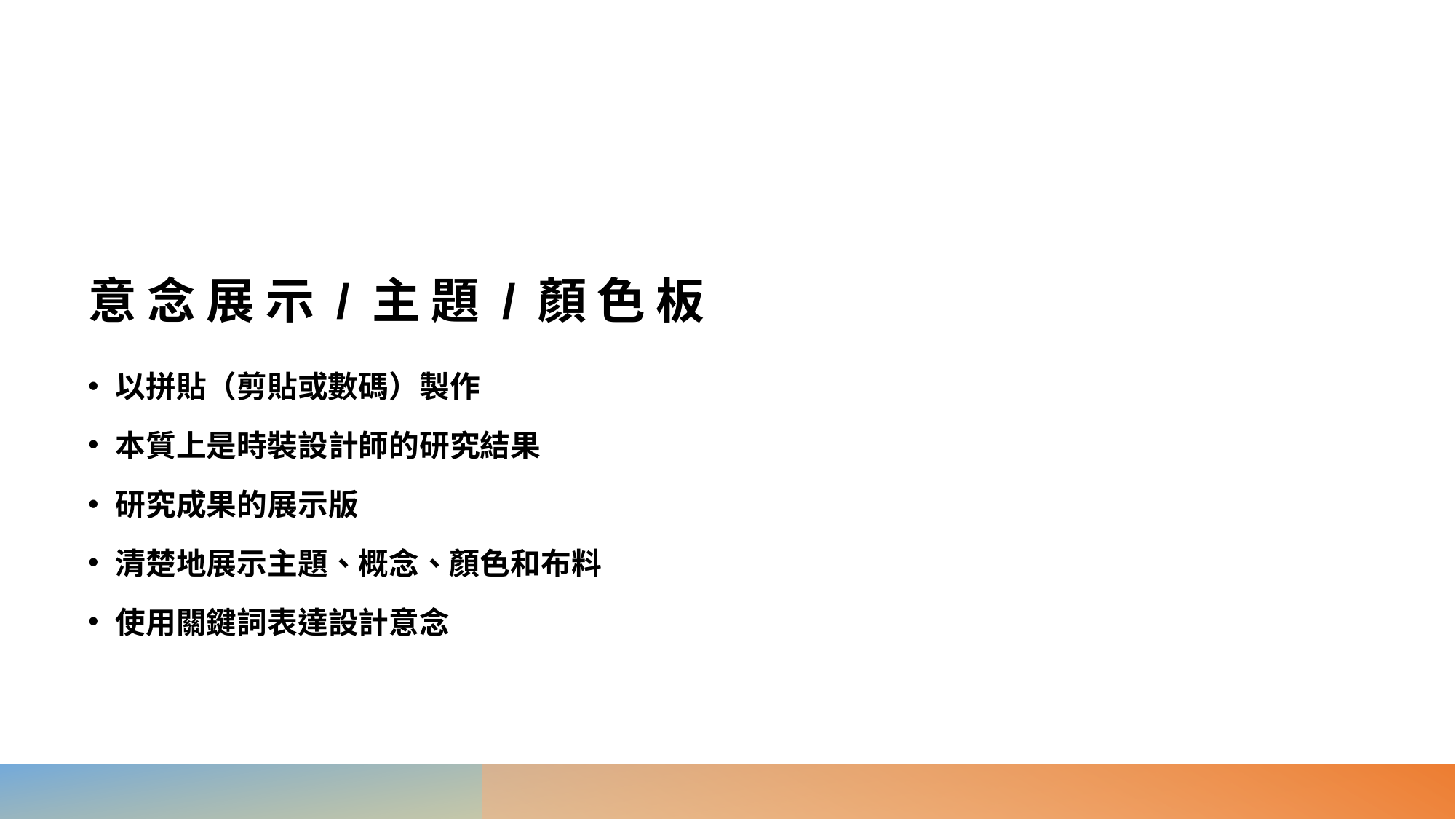

意念展示/主題/顏色板

以拼貼（剪貼或數碼）製作
本質上是時裝設計師的研究結果
研究成果的展示版
清楚地展示主題、概念、顏色和布料
使用關鍵詞表達設計意念